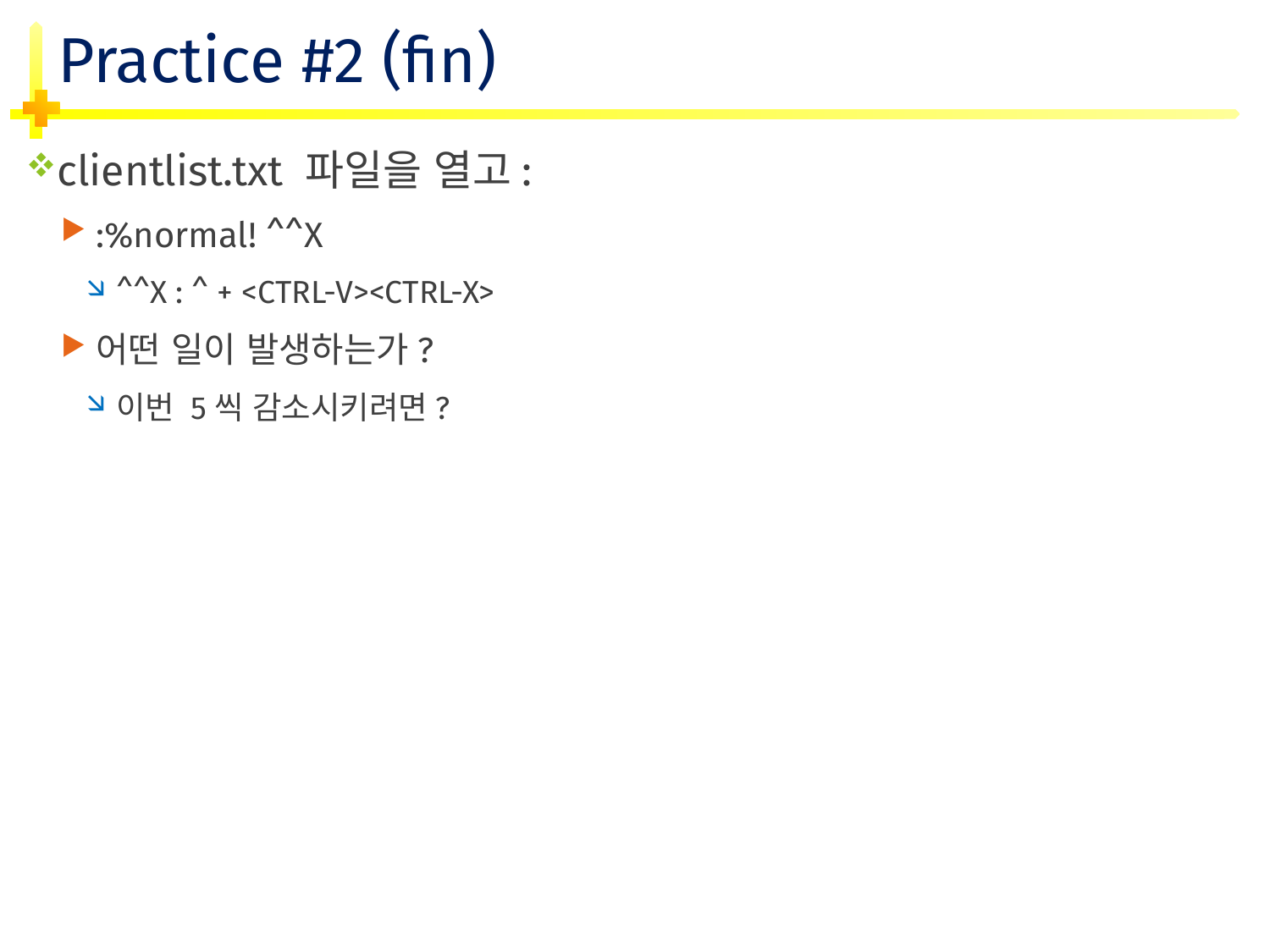

# Practice #2 (fin)
clientlist.txt 파일을 열고:
:%normal! ^^X
^^X : ^ + <CTRL-V><CTRL-X>
어떤 일이 발생하는가?
이번 5씩 감소시키려면?